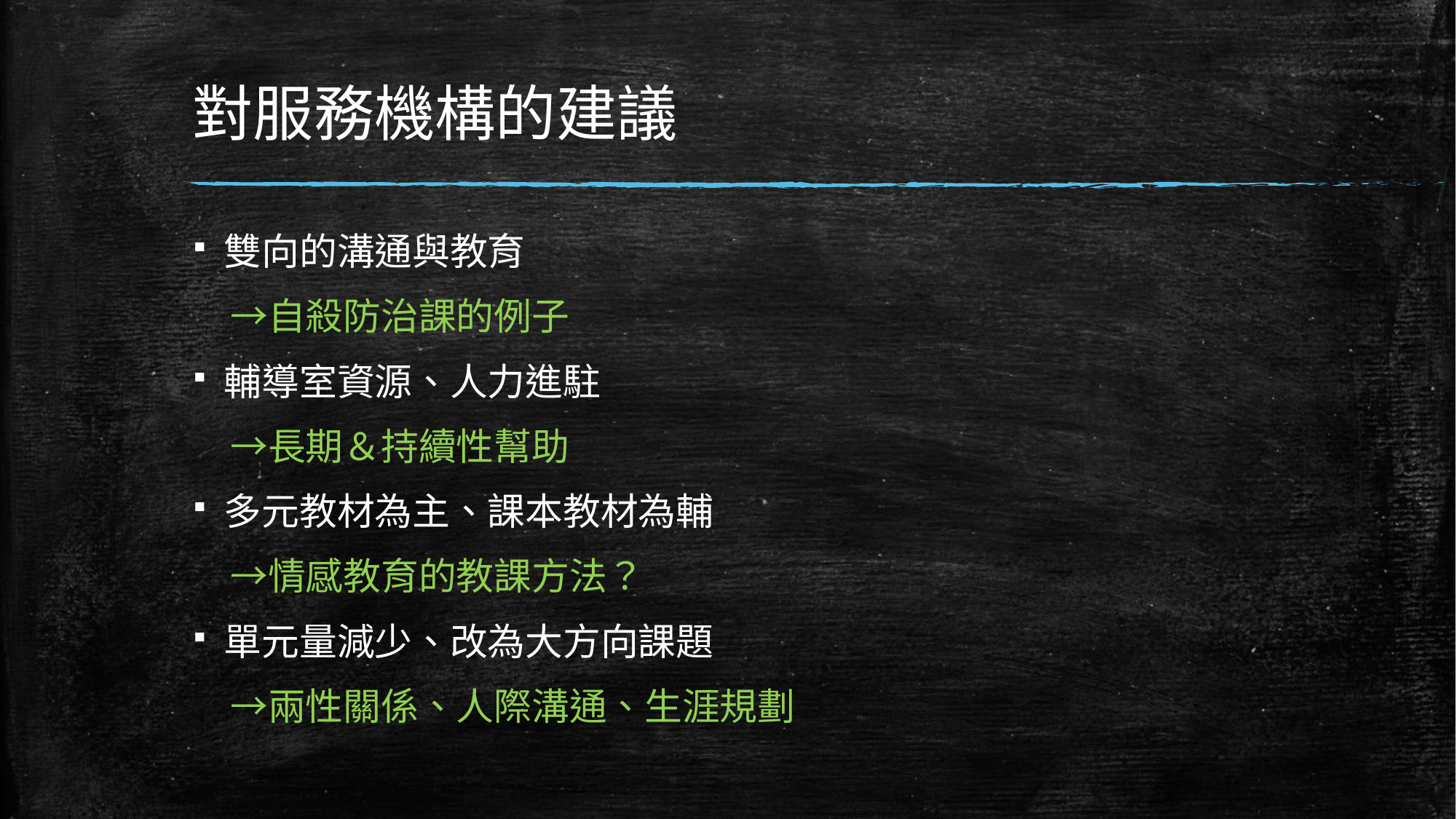

# 對服務機構的建議
雙向的溝通與教育
　→自殺防治課的例子
輔導室資源、人力進駐
　→長期＆持續性幫助
多元教材為主、課本教材為輔
　→情感教育的教課方法？
單元量減少、改為大方向課題
　→兩性關係、人際溝通、生涯規劃